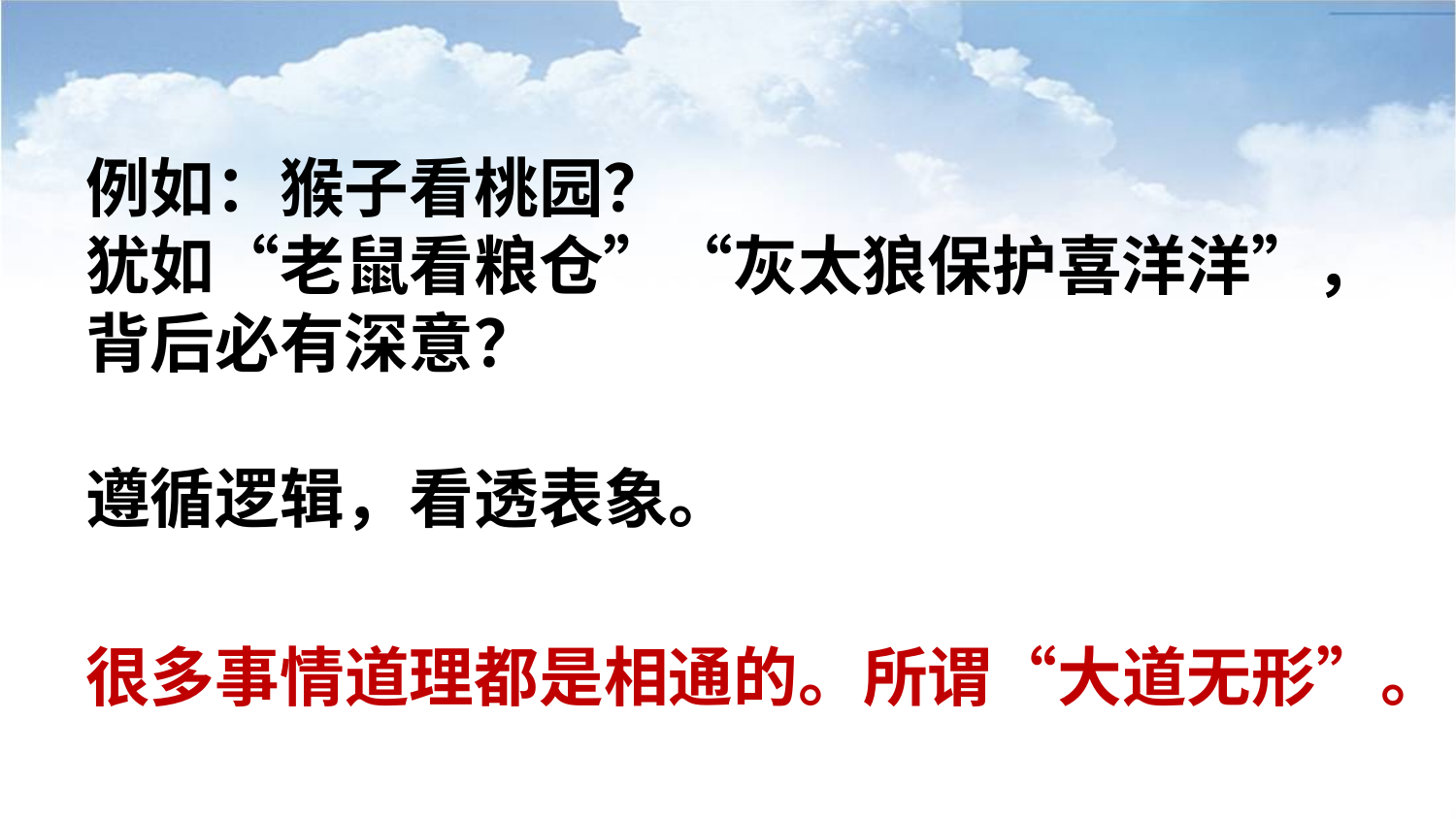

例如：猴子看桃园？
犹如“老鼠看粮仓”“灰太狼保护喜洋洋”，背后必有深意？

遵循逻辑，看透表象。
很多事情道理都是相通的。所谓“大道无形”。